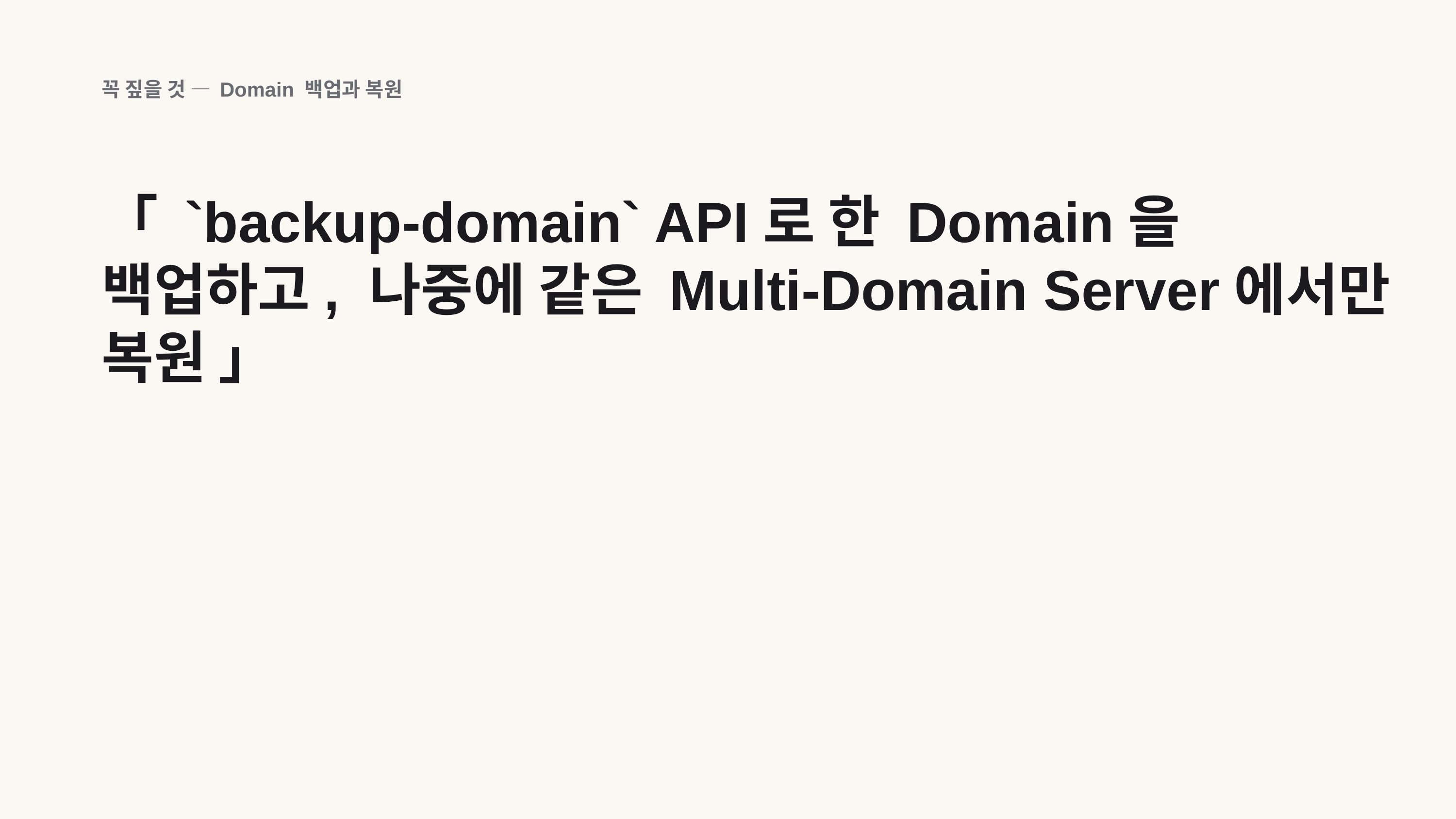

꼭 짚을 것 — Domain 백업과 복원
「 `backup-domain` API로 한 Domain을 백업하고, 나중에 같은 Multi-Domain Server에서만 복원 」